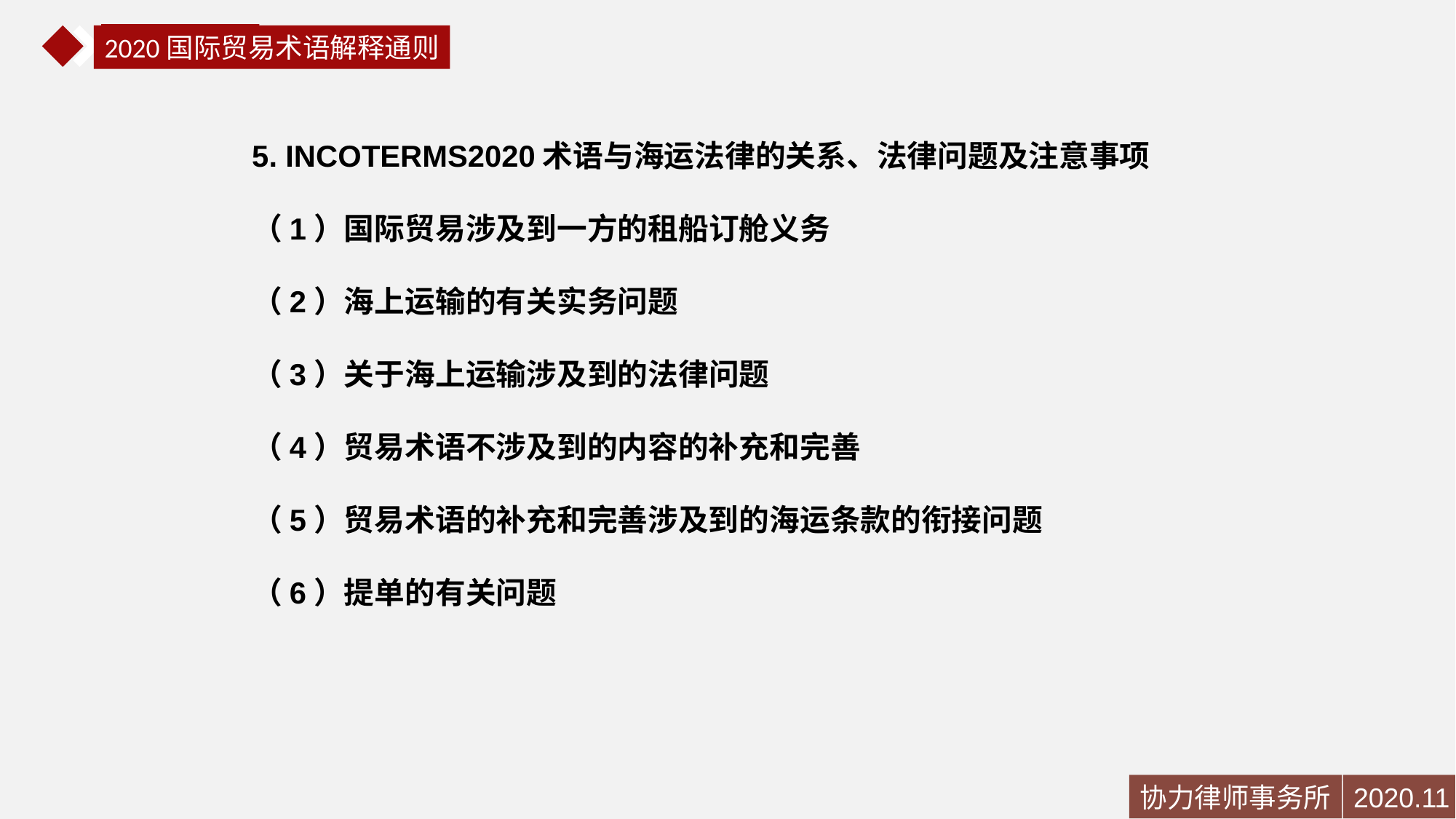

国际贸易法

2020国际贸易术语解释通则

5. INCOTERMS2020术语与海运法律的关系、法律问题及注意事项

（1）国际贸易涉及到一方的租船订舱义务

（2）海上运输的有关实务问题

（3）关于海上运输涉及到的法律问题

（4）贸易术语不涉及到的内容的补充和完善

（5）贸易术语的补充和完善涉及到的海运条款的衔接问题

（6）提单的有关问题

协力律师事务所
2020.11